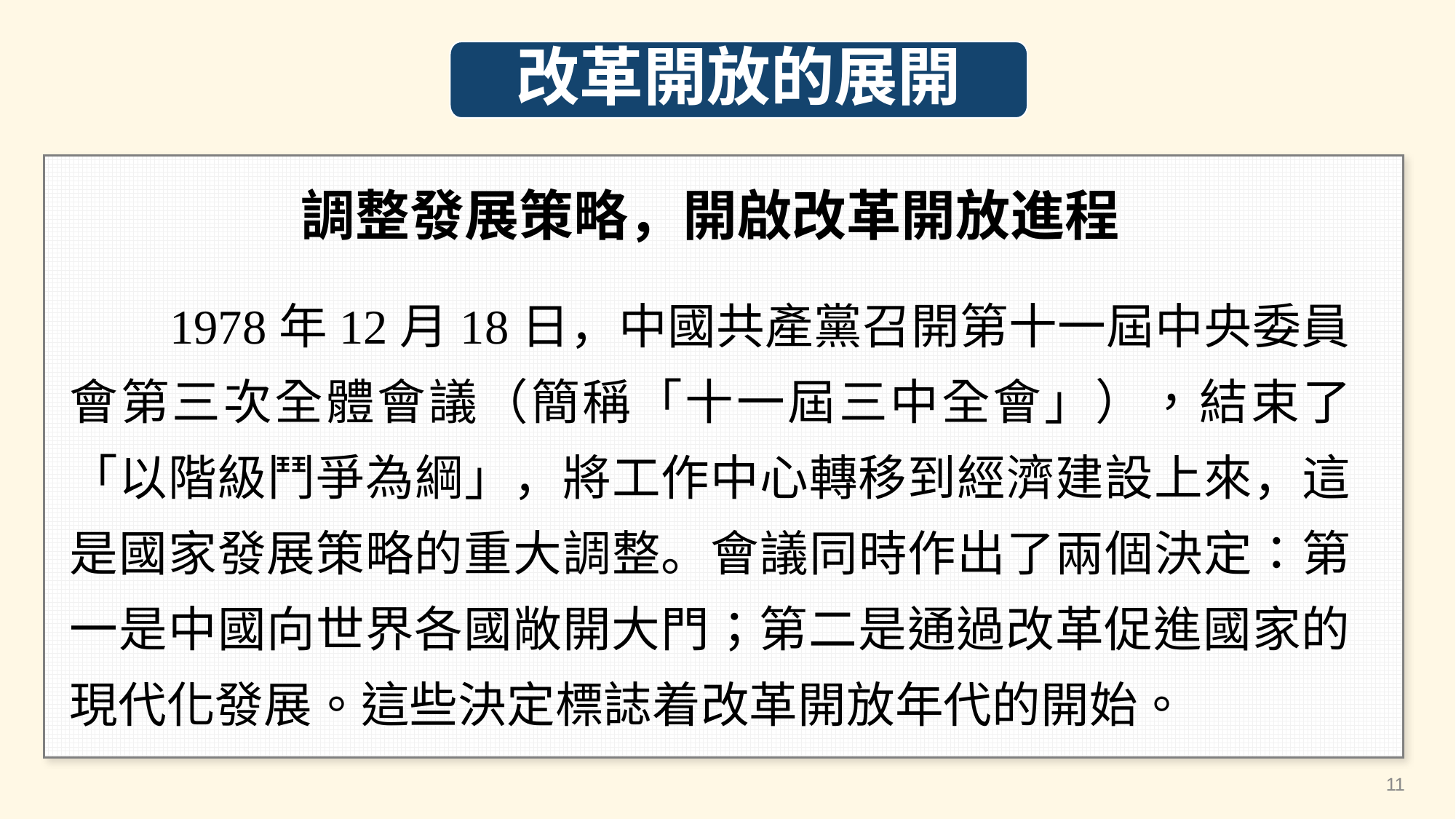

改革開放的展開

調整發展策略，開啟改革開放進程
        1978年12月18日，中國共產黨召開第十一屆中央委員會第三次全體會議（簡稱「十一屆三中全會」），結束了「以階級鬥爭為綱」，將工作中心轉移到經濟建設上來，這是國家發展策略的重大調整。會議同時作出了兩個決定：第一是中國向世界各國敞開大門；第二是通過改革促進國家的現代化發展。這些決定標誌着改革開放年代的開始。